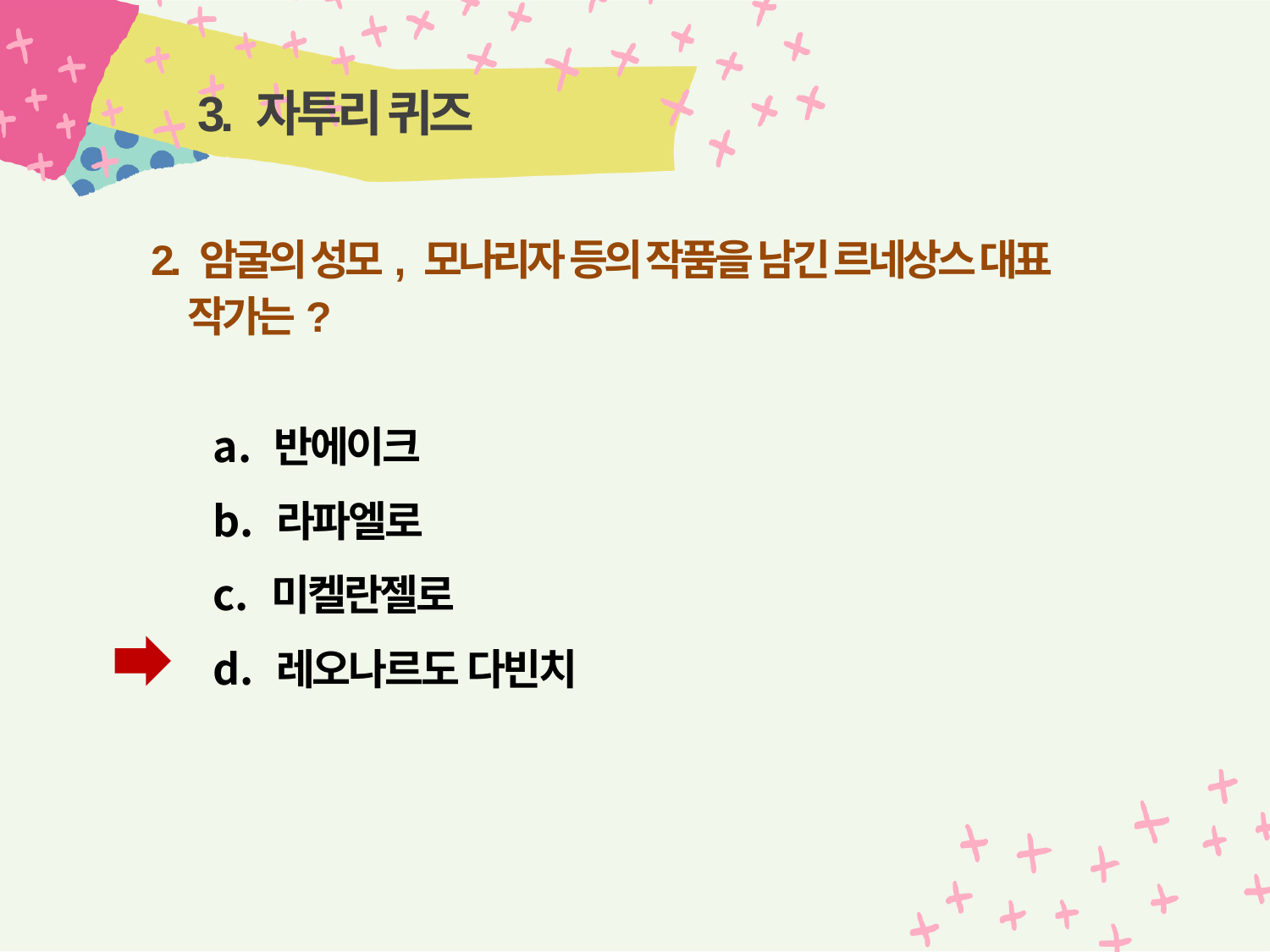

# 3. 자투리 퀴즈
2. 암굴의 성모, 모나리자 등의 작품을 남긴 르네상스 대표 작가는?

 반에이크
 라파엘로
 미켈란젤로
 레오나르도 다빈치